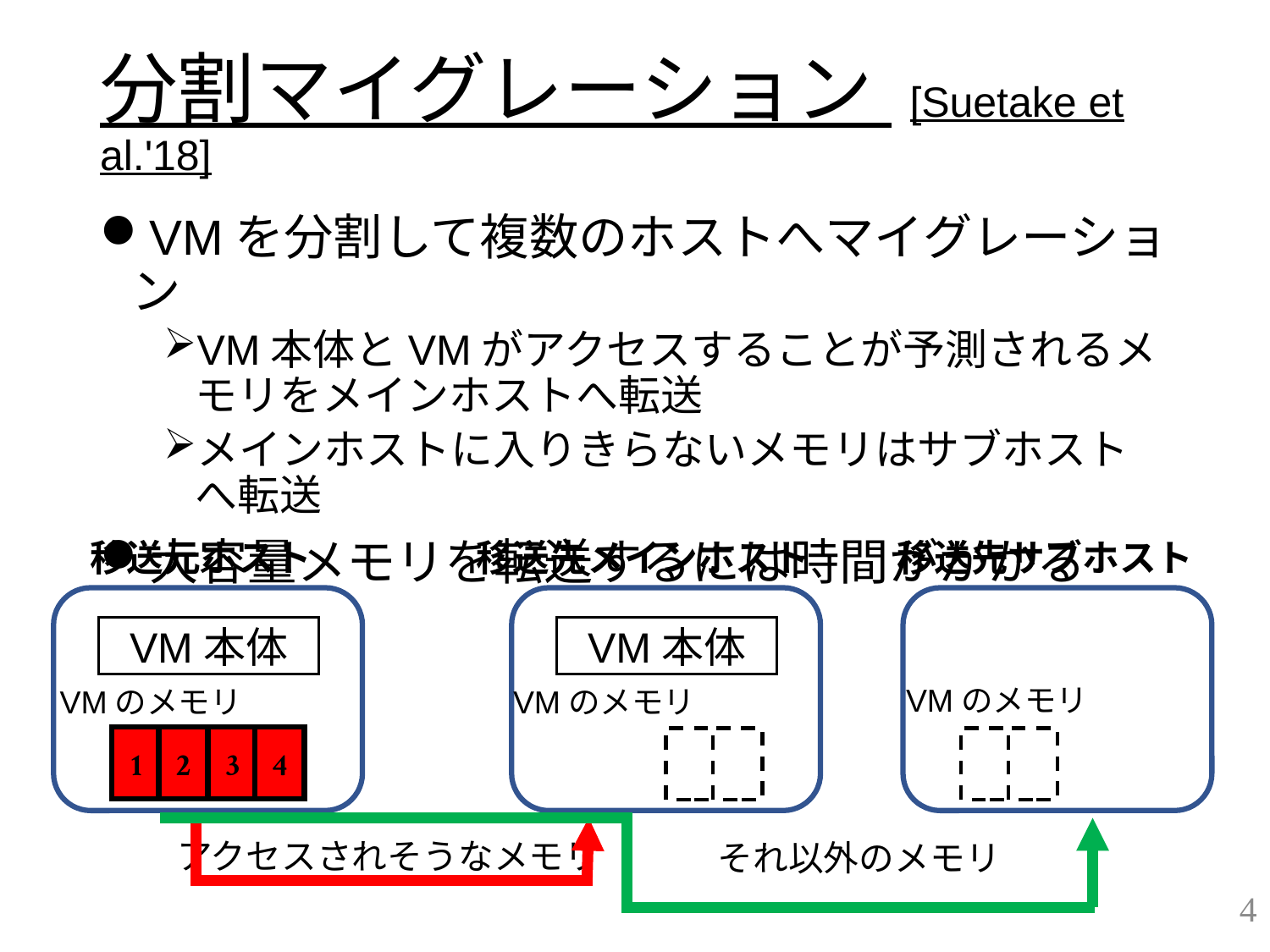

# 分割マイグレーション [Suetake et al.'18]
VMを分割して複数のホストへマイグレーション
VM本体とVMがアクセスすることが予測されるメモリをメインホストへ転送
メインホストに入りきらないメモリはサブホストへ転送
大容量メモリを転送するには時間がかかる

移送元ホスト
移送先サブホスト
移送先メインホスト

VM本体
VM本体
VMのメモリ
VMのメモリ
VMのメモリ
1
2
3
4

アクセスされそうなメモリ
それ以外のメモリ
4